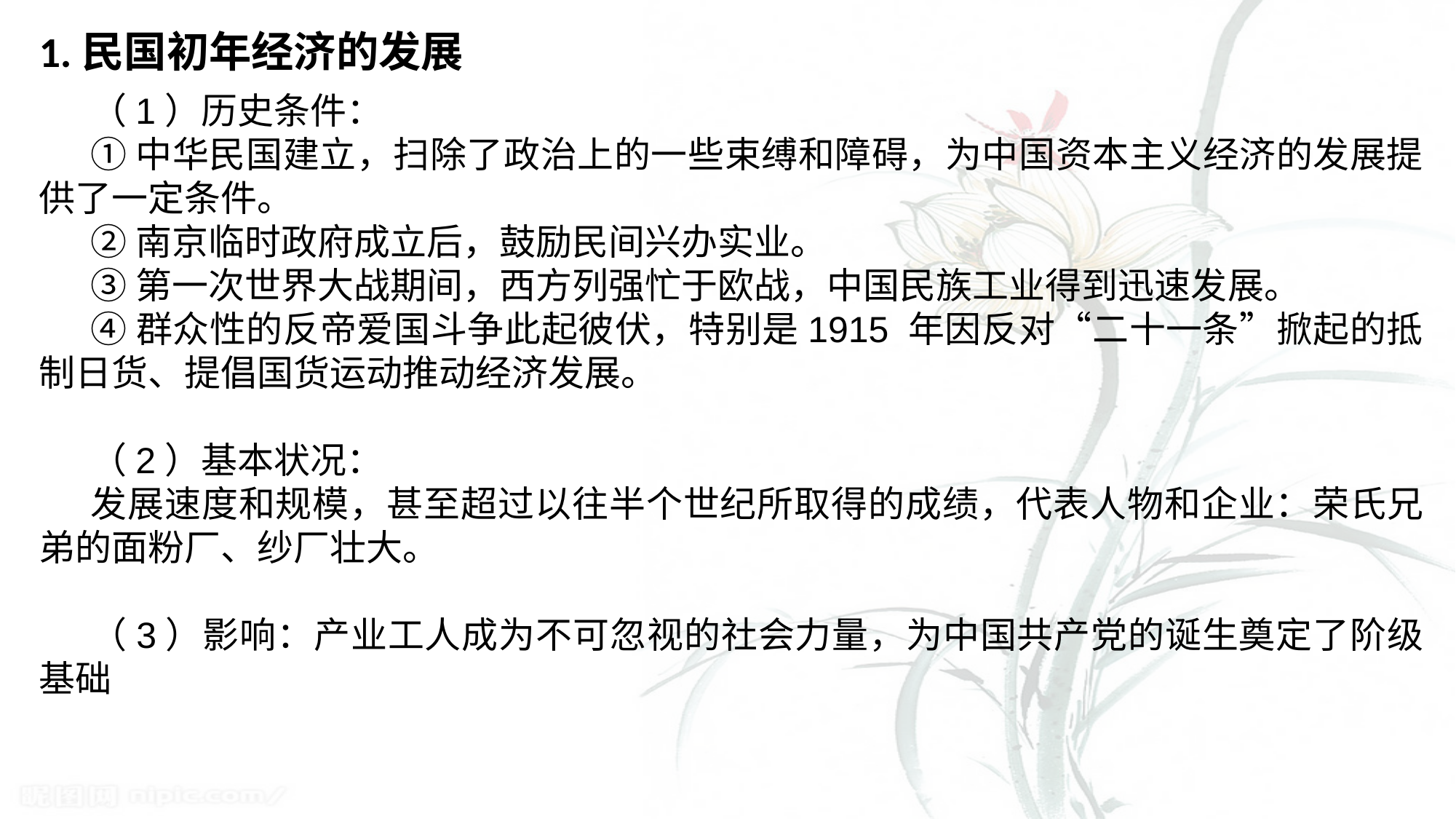

1.民国初年经济的发展
（1）历史条件：
①中华民国建立，扫除了政治上的一些束缚和障碍，为中国资本主义经济的发展提供了一定条件。
②南京临时政府成立后，鼓励民间兴办实业。
③第一次世界大战期间，西方列强忙于欧战，中国民族工业得到迅速发展。
④群众性的反帝爱国斗争此起彼伏，特别是1915 年因反对“二十一条”掀起的抵制日货、提倡国货运动推动经济发展。

（2）基本状况：
发展速度和规模，甚至超过以往半个世纪所取得的成绩，代表人物和企业：荣氏兄弟的面粉厂、纱厂壮大。

（3）影响：产业工人成为不可忽视的社会力量，为中国共产党的诞生奠定了阶级基础